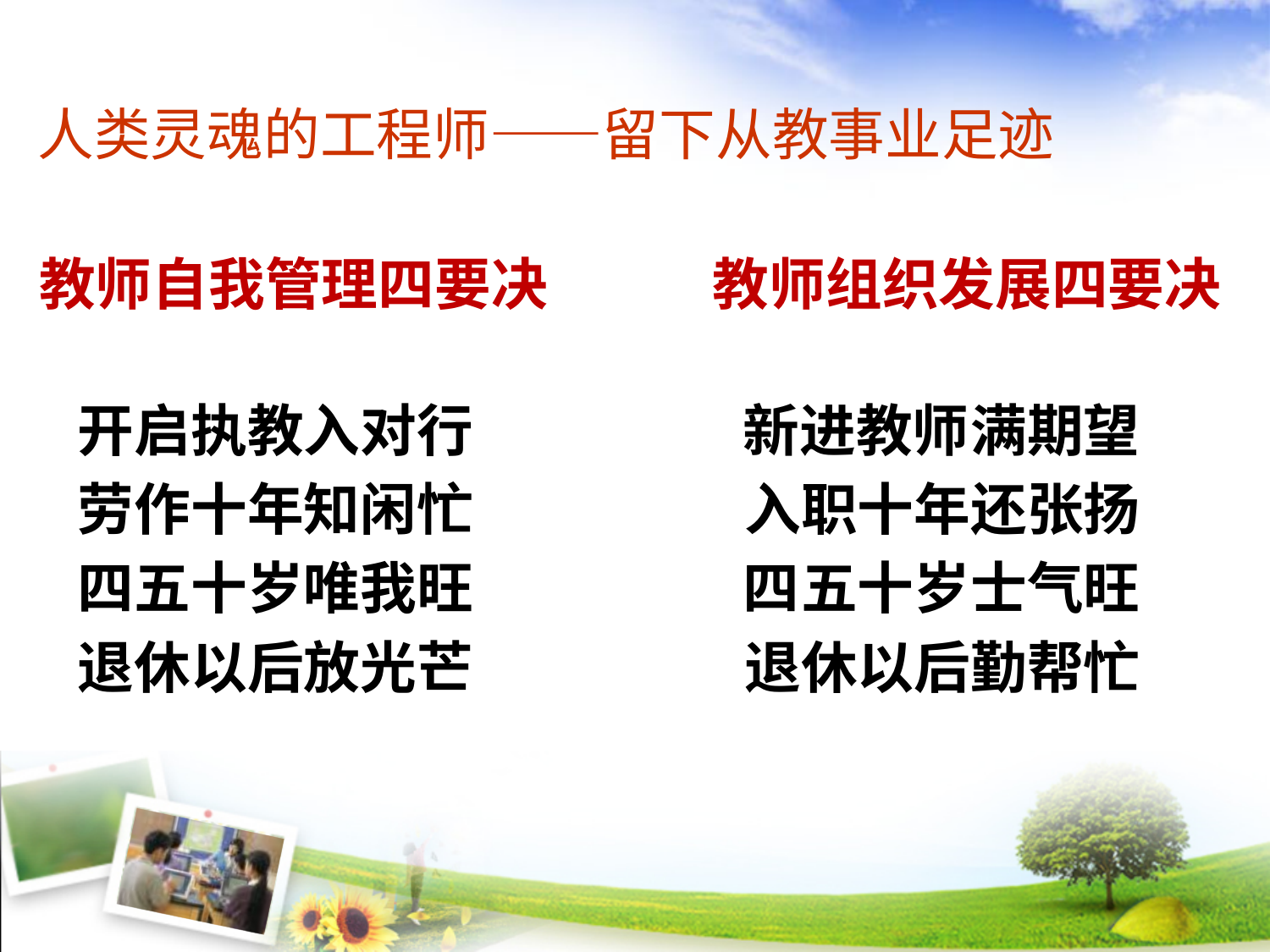

# 人类灵魂的工程师——留下从教事业足迹
 教师自我管理四要决             教师组织发展四要决
    开启执教入对行                     新进教师满期望
    劳作十年知闲忙                     入职十年还张扬
    四五十岁唯我旺                     四五十岁士气旺
    退休以后放光芒                     退休以后勤帮忙